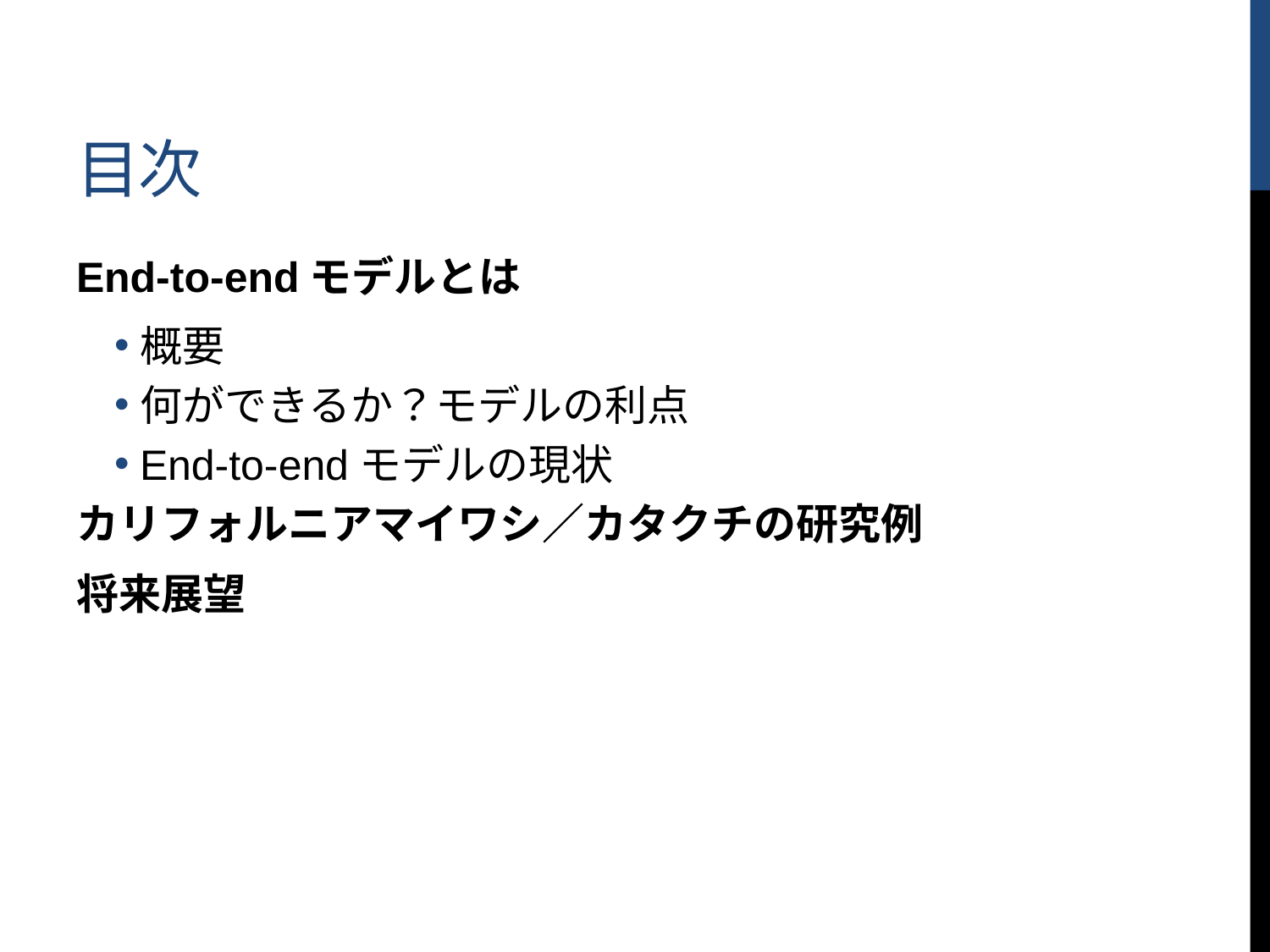

# 目次
End-to-endモデルとは
概要
何ができるか？モデルの利点
End-to-endモデルの現状
カリフォルニアマイワシ／カタクチの研究例
将来展望